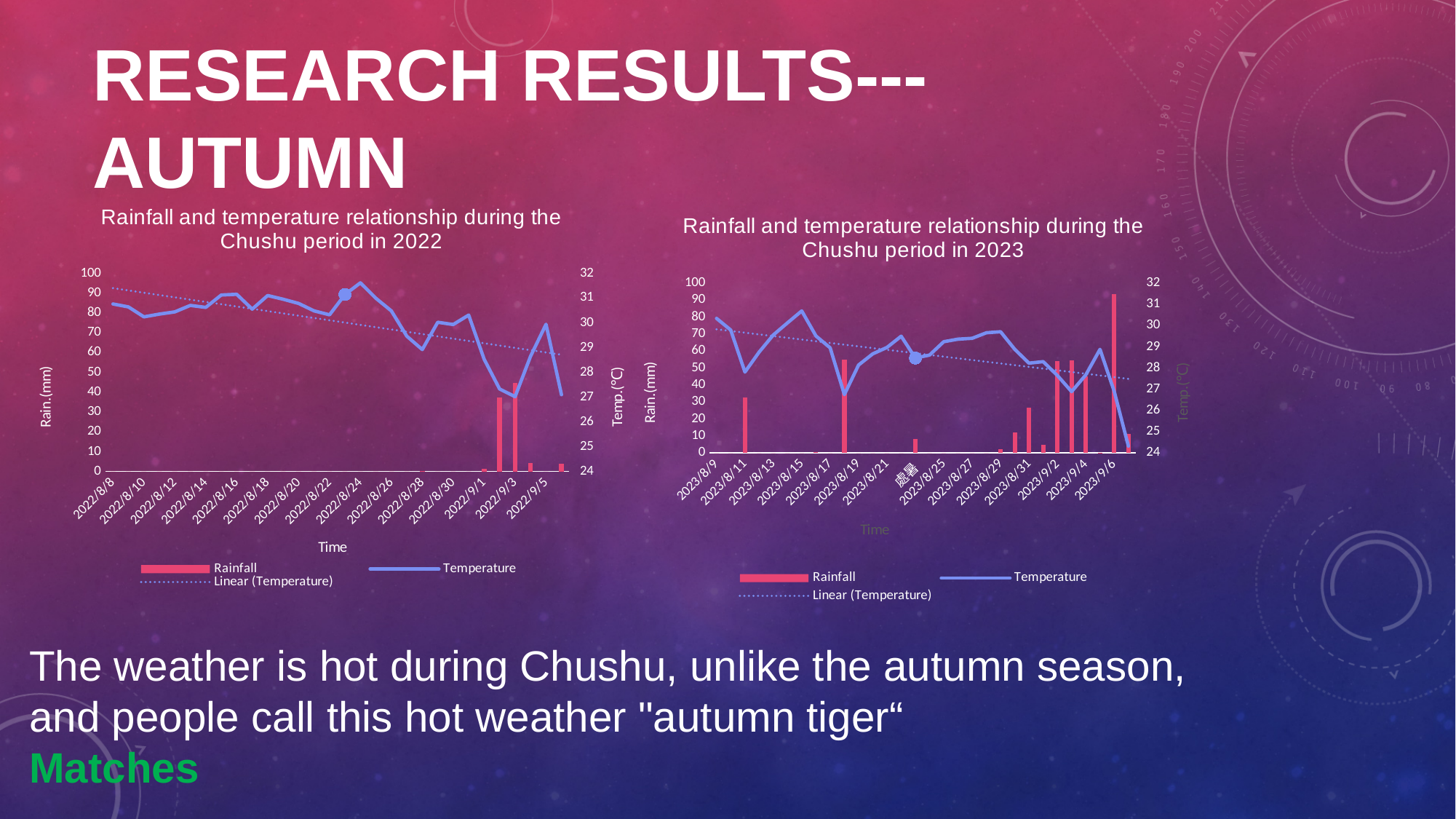

# Research results---Autumn

### Chart: Rainfall and temperature relationship during the Chushu period in 2022

| Category | Rainfall | Temperature |
|---|---|---|
| 2022/8/8 | 0.0 | 30.76 |
| 2022/8/9 | 0.0 | 30.64 |
| 2022/8/10 | 0.0 | 30.24 |
| 2022/8/11 | 0.0 | 30.35 |
| 2022/8/12 | 0.0 | 30.44 |
| 2022/8/13 | 0.0 | 30.7 |
| 2022/8/14 | 0.0 | 30.62 |
| 2022/8/15 | 0.0 | 31.12 |
| 2022/8/16 | 0.0 | 31.15 |
| 2022/8/17 | 0.0 | 30.55 |
| 2022/8/18 | 0.0 | 31.1 |
| 2022/8/19 | 0.0 | 30.95 |
| 2022/8/20 | 0.0 | 30.78 |
| 2022/8/21 | 0.0 | 30.48 |
| 2022/8/22 | 0.0 | 30.32 |
| 處暑 | 0.0 | 31.14 |
| 2022/8/24 | 0.0 | 31.61 |
| 2022/8/25 | 0.0 | 30.99 |
| 2022/8/26 | 0.0 | 30.48 |
| 2022/8/27 | 0.0 | 29.46 |
| 2022/8/28 | 0.4 | 28.92 |
| 2022/8/29 | 0.0 | 30.02 |
| 2022/8/30 | 0.0 | 29.93 |
| 2022/8/31 | 0.0 | 30.31 |
| 2022/9/1 | 1.4 | 28.53 |
| 2022/9/2 | 37.2 | 27.33 |
| 2022/9/3 | 44.8 | 27.02 |
| 2022/9/4 | 4.4 | 28.65 |
| 2022/9/5 | 0.0 | 29.94 |
| 2022/9/6 | 3.8 | 27.1 |

### Chart: Rainfall and temperature relationship during the Chushu period in 2023

| Category | Rainfall | Temperature |
|---|---|---|
| 2023/8/9 | 0.0 | 30.34 |
| 2023/8/10 | 0.0 | 29.79 |
| 2023/8/11 | 32.6 | 27.81 |
| 2023/8/12 | 0.0 | 28.75 |
| 2023/8/13 | 0.0 | 29.56 |
| 2023/8/14 | 0.0 | 30.13 |
| 2023/8/15 | 0.0 | 30.69 |
| 2023/8/16 | 0.4 | 29.51 |
| 2023/8/17 | 0.0 | 28.95 |
| 2023/8/18 | 55.0 | 26.75 |
| 2023/8/19 | 0.0 | 28.14 |
| 2023/8/20 | 0.0 | 28.67 |
| 2023/8/21 | 0.0 | 28.97 |
| 2023/8/22 | 0.0 | 29.5 |
| 處暑 | 8.0 | 28.47 |
| 2023/8/24 | 0.0 | 28.61 |
| 2023/8/25 | 0.0 | 29.24 |
| 2023/8/26 | 0.0 | 29.36 |
| 2023/8/27 | 0.0 | 29.4 |
| 2023/8/28 | 0.0 | 29.66 |
| 2023/8/29 | 2.2 | 29.71 |
| 2023/8/30 | 12.2 | 28.88 |
| 2023/8/31 | 26.8 | 28.23 |
| 2023/9/1 | 5.0 | 28.3 |
| 2023/9/2 | 54.0 | 27.65 |
| 2023/9/3 | 54.6 | 26.89 |
| 2023/9/4 | 45.2 | 27.68 |
| 2023/9/5 | 0.2 | 28.88 |
| 2023/9/6 | 93.6 | 26.9 |
| 2023/9/7 | 11.4 | 24.32 |
The weather is hot during Chushu, unlike the autumn season, and people call this hot weather "autumn tiger“
Matches